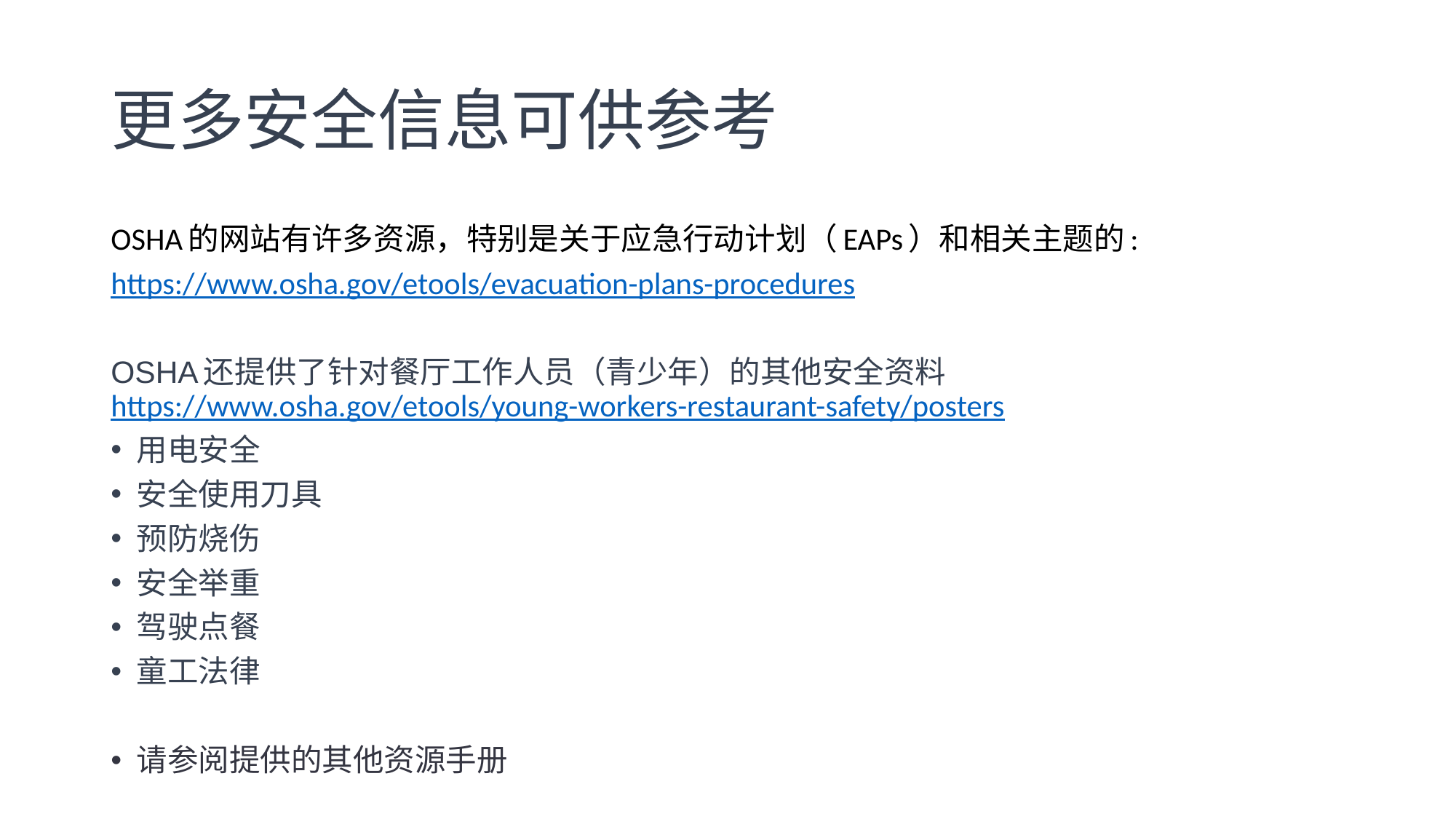

# 更多安全信息可供参考
OSHA的网站有许多资源，特别是关于应急行动计划（EAPs）和相关主题的:
https://www.osha.gov/etools/evacuation-plans-procedures

OSHA还提供了针对餐厅工作人员（青少年）的其他安全资料https://www.osha.gov/etools/young-workers-restaurant-safety/posters
用电安全
安全使用刀具
预防烧伤
安全举重
驾驶点餐
童工法律

请参阅提供的其他资源手册